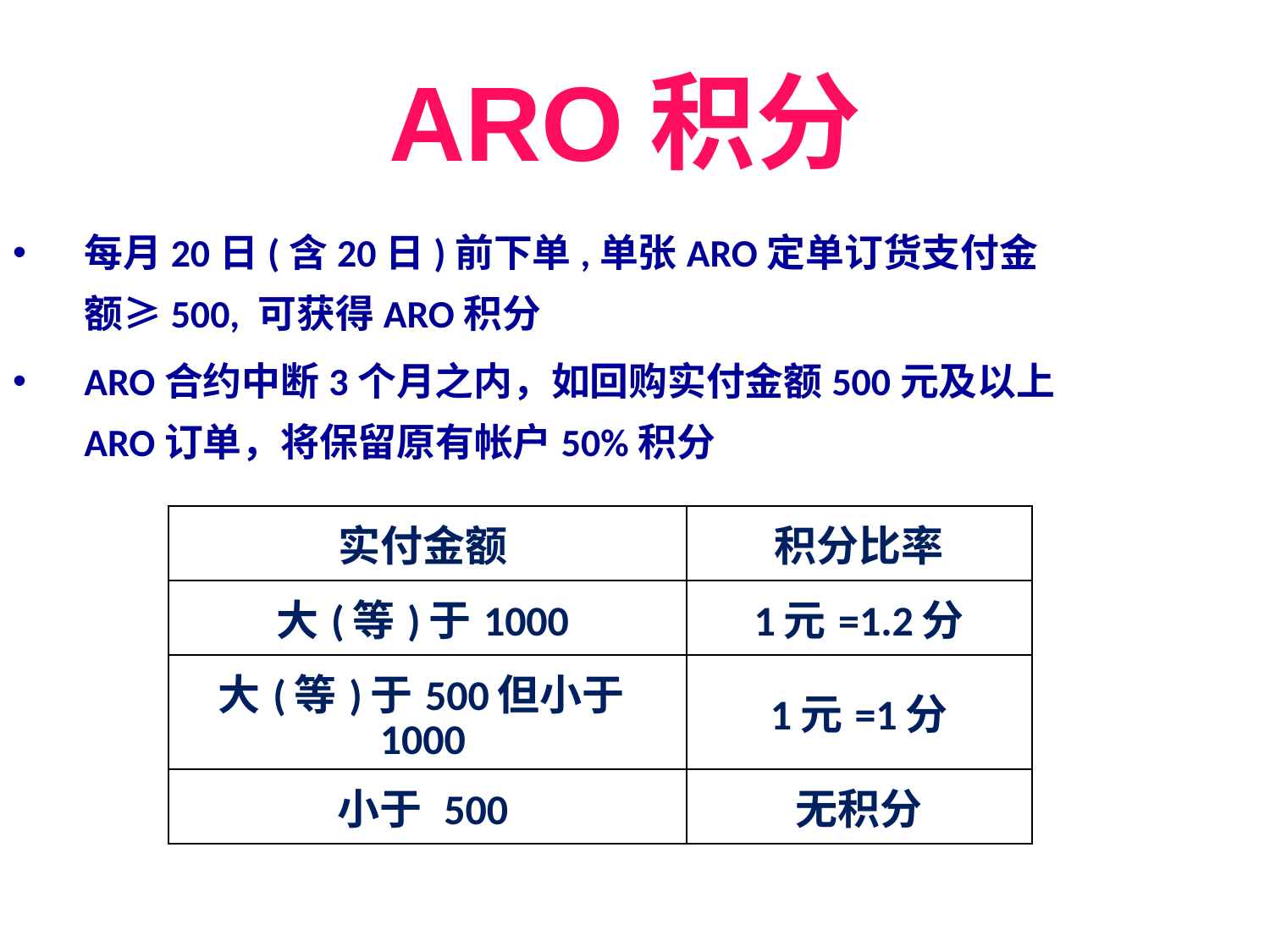

ARO积分
每月20日(含20日)前下单,单张ARO定单订货支付金额≥500, 可获得ARO积分
ARO合约中断3个月之内，如回购实付金额500元及以上ARO订单，将保留原有帐户50%积分
| 实付金额 | 积分比率 |
| --- | --- |
| 大(等)于1000 | 1元=1.2分 |
| 大(等)于500但小于1000 | 1元=1分 |
| 小于 500 | 无积分 |